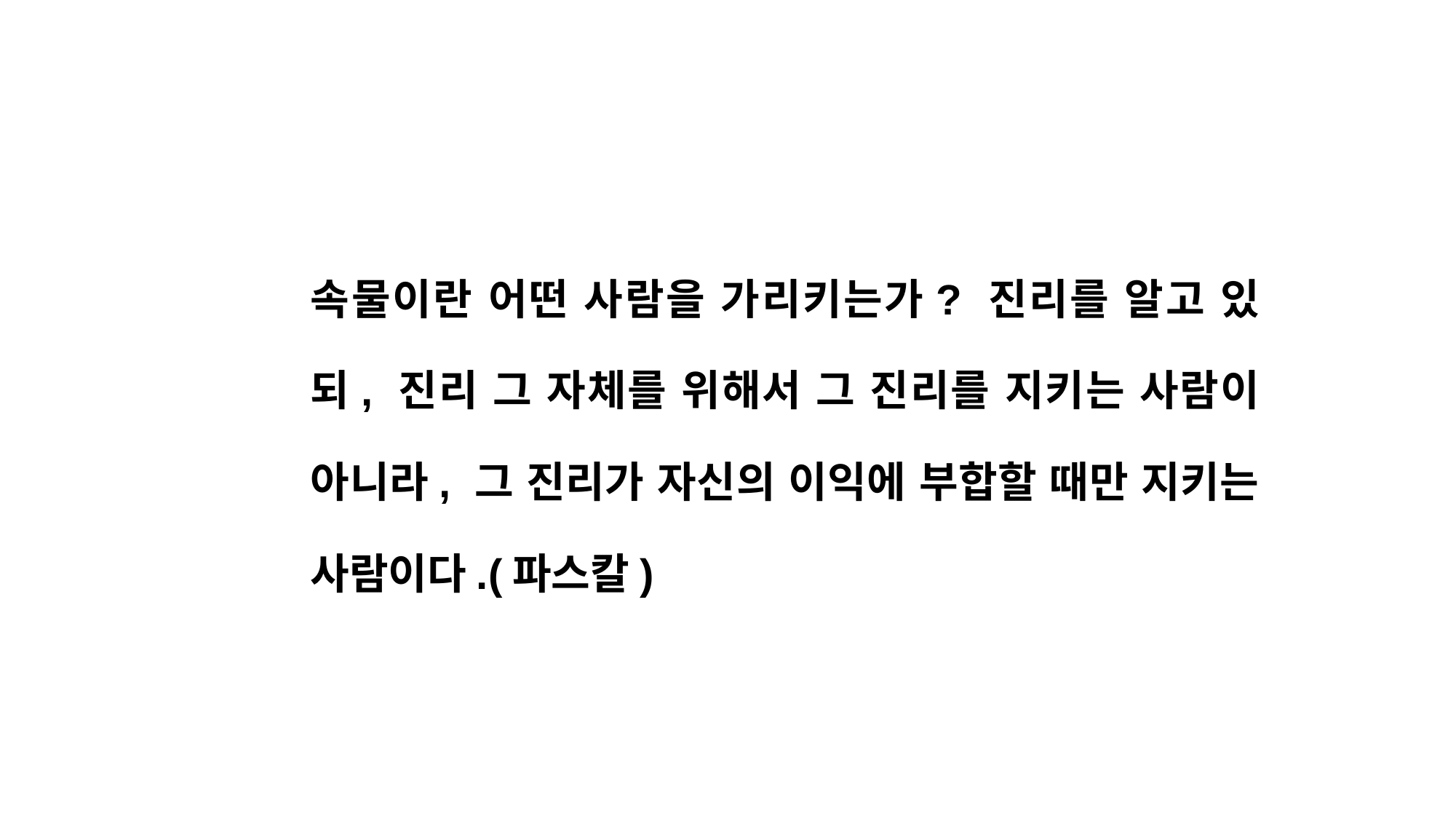

속물이란 어떤 사람을 가리키는가? 진리를 알고 있되, 진리 그 자체를 위해서 그 진리를 지키는 사람이 아니라, 그 진리가 자신의 이익에 부합할 때만 지키는 사람이다.(파스칼)